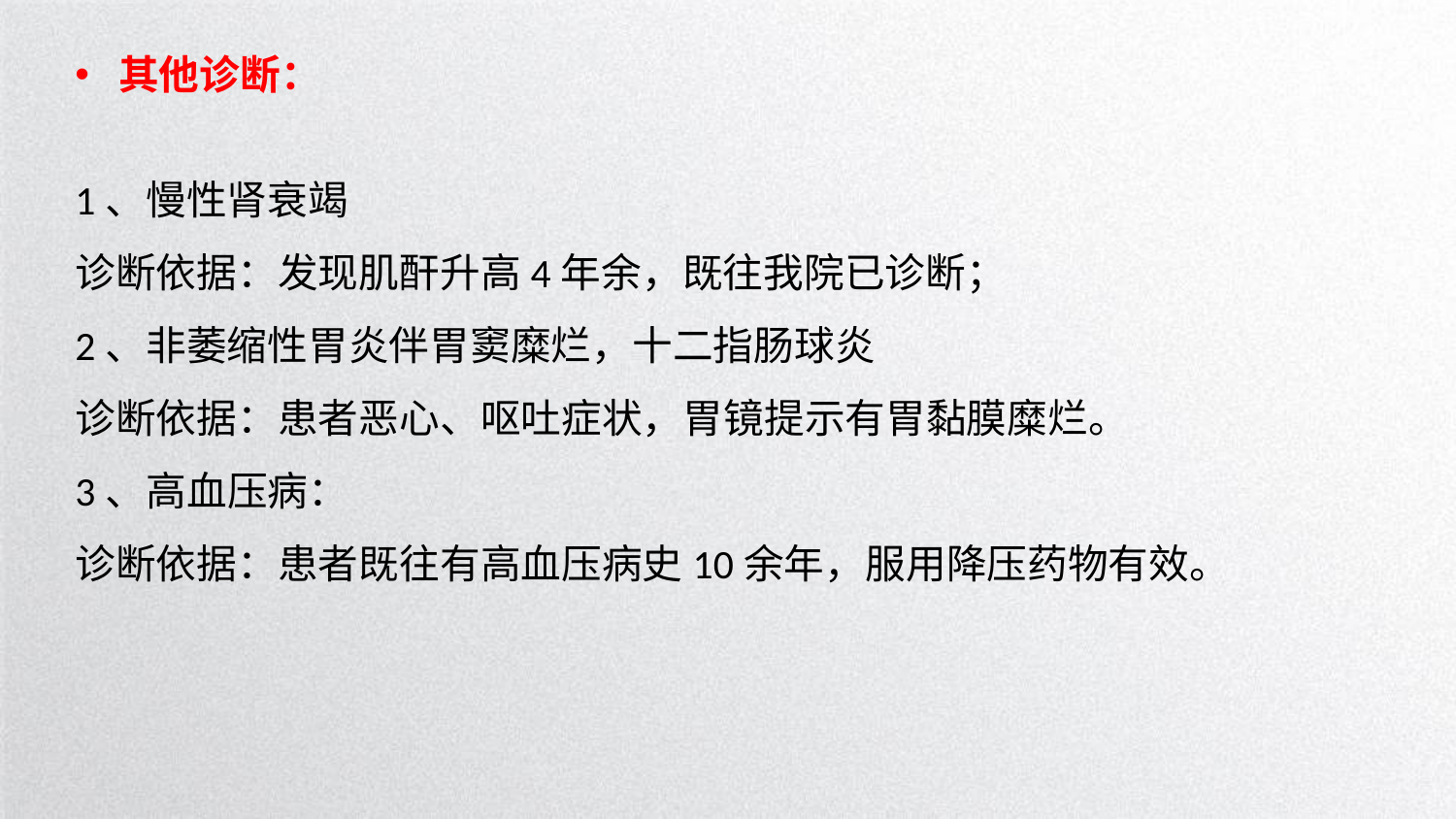

其他诊断：

1、慢性肾衰竭
诊断依据：发现肌酐升高4年余，既往我院已诊断；
2、非萎缩性胃炎伴胃窦糜烂，十二指肠球炎
诊断依据：患者恶心、呕吐症状，胃镜提示有胃黏膜糜烂。
3、高血压病：
诊断依据：患者既往有高血压病史10余年，服用降压药物有效。